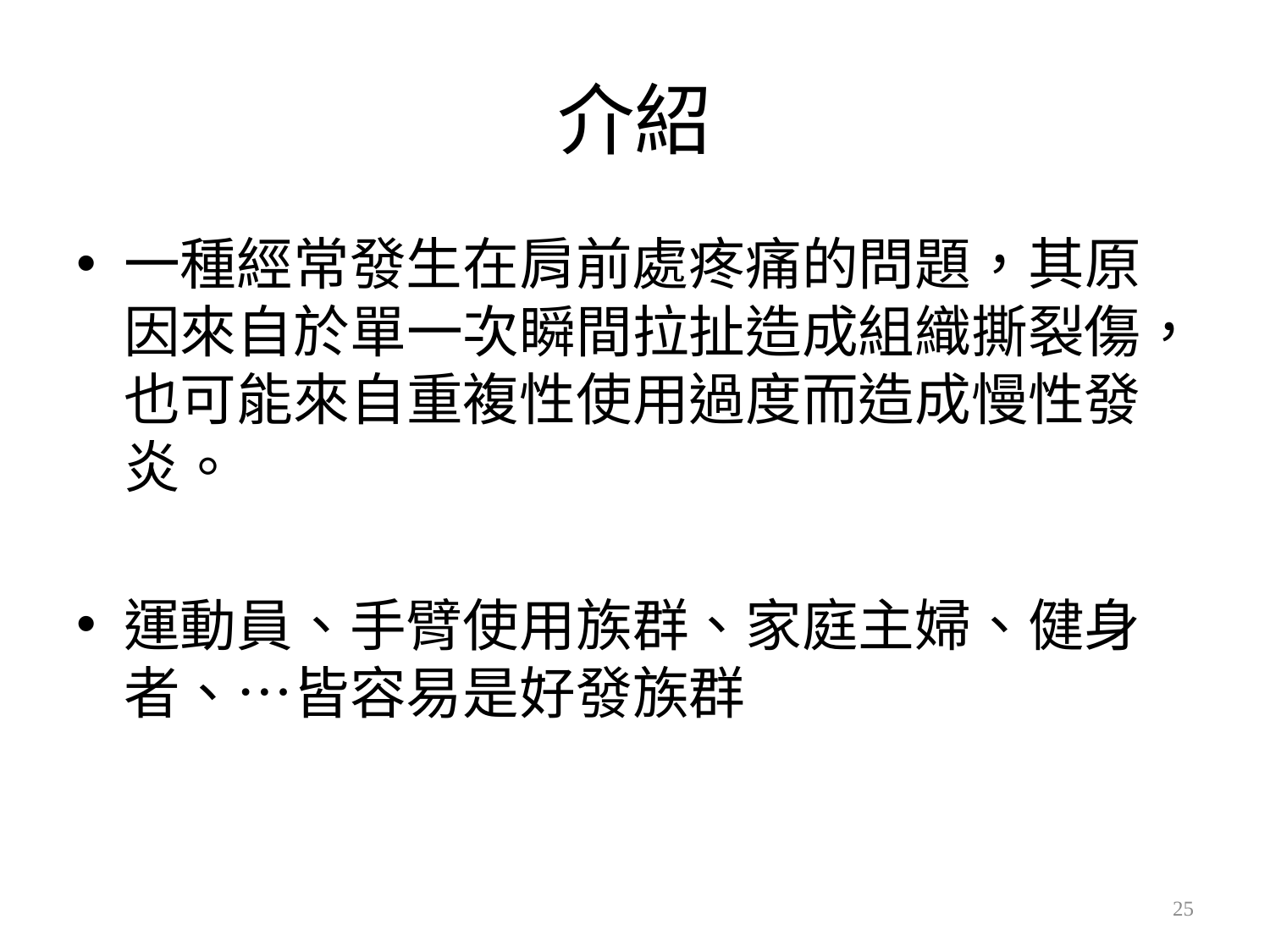

# 介紹
一種經常發生在肩前處疼痛的問題，其原因來自於單一次瞬間拉扯造成組織撕裂傷，也可能來自重複性使用過度而造成慢性發炎。

運動員、手臂使用族群、家庭主婦、健身者、…皆容易是好發族群
25